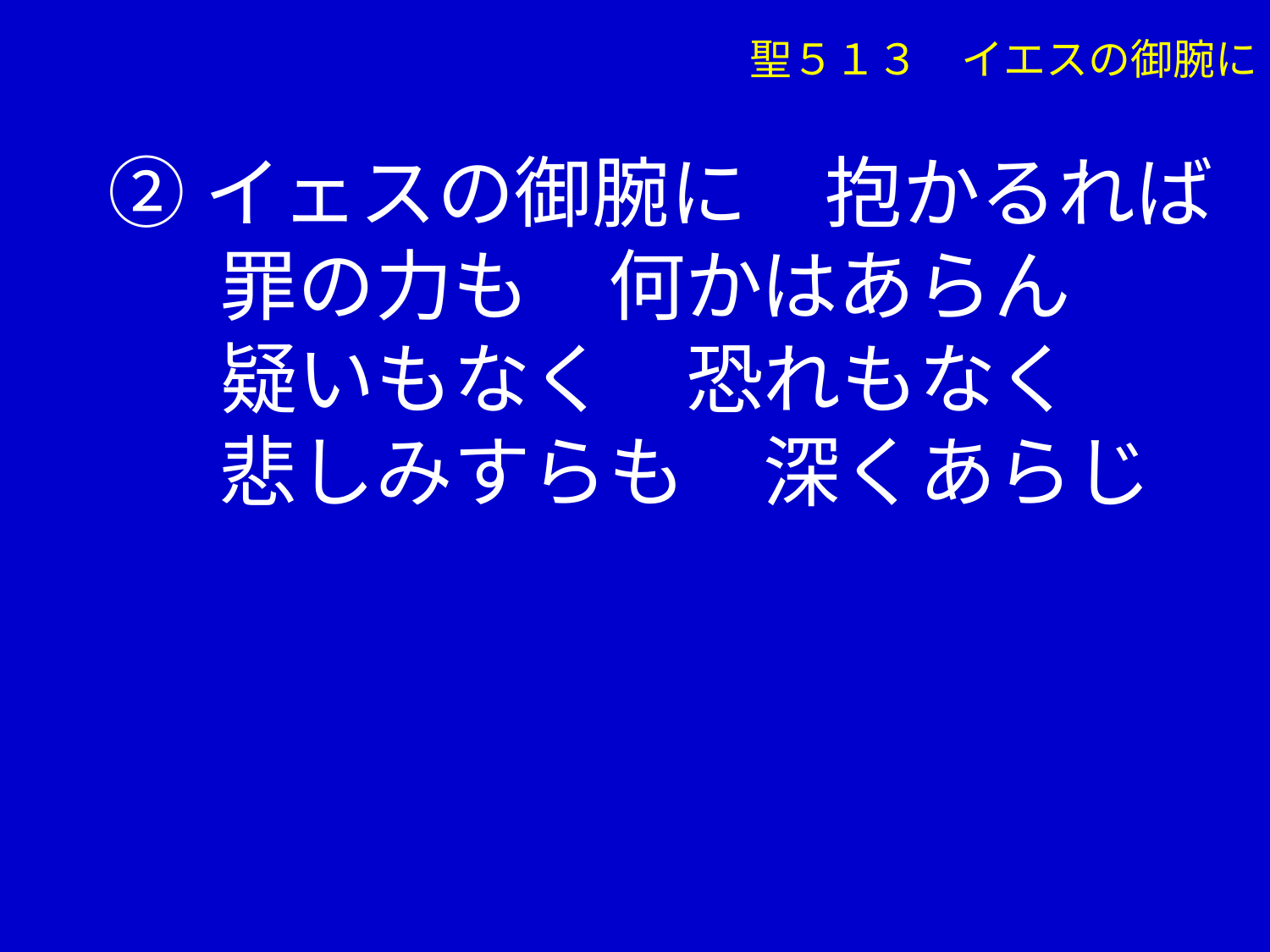

聖５１３　イエスの御腕に
➁イェスの御腕に　抱かるれば
　  罪の力も　何かはあらん
　  疑いもなく　恐れもなく
　  悲しみすらも　深くあらじ